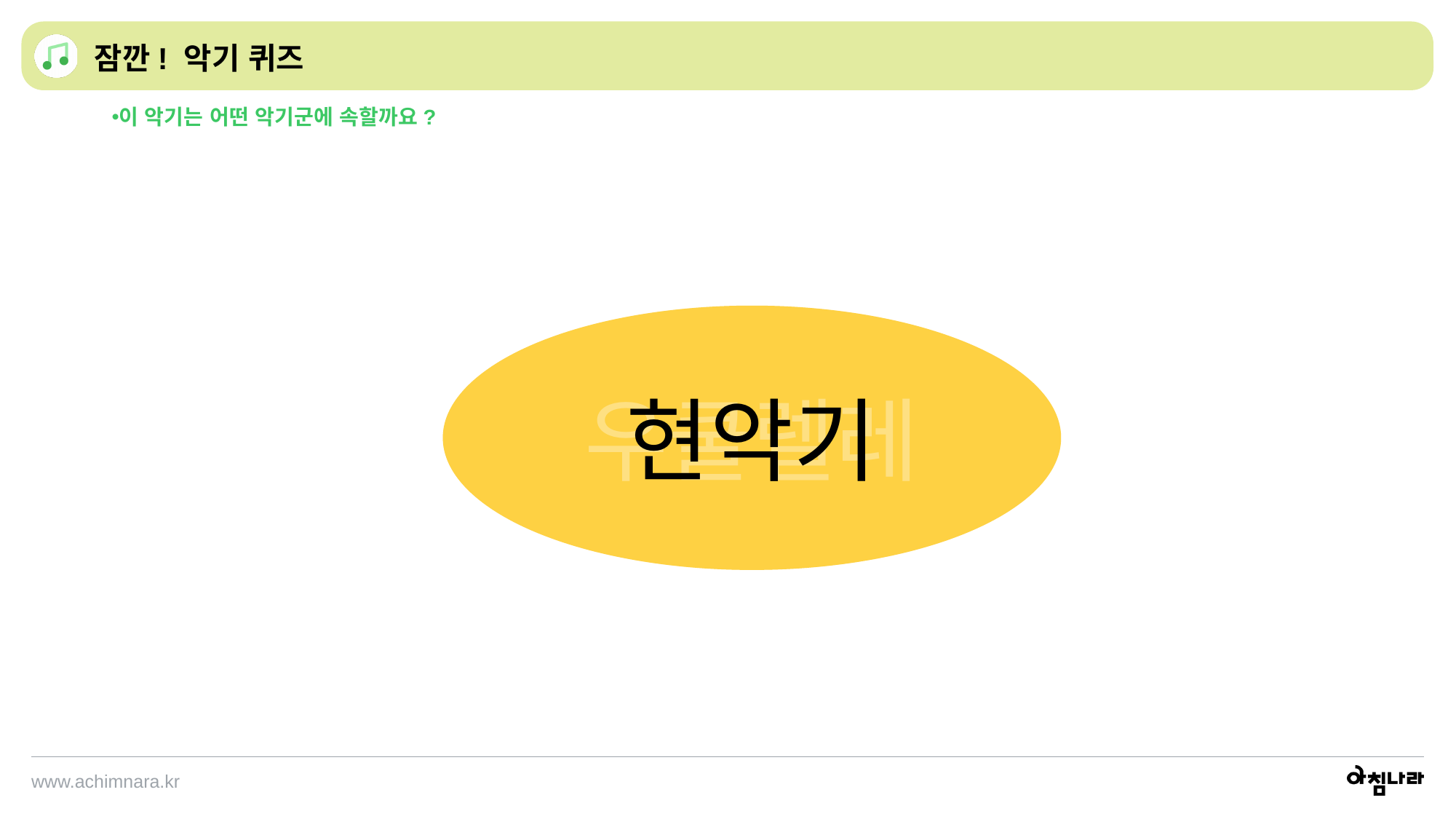

잠깐! 악기 퀴즈
이 악기는 어떤 악기군에 속할까요?
우쿨렐레
현악기